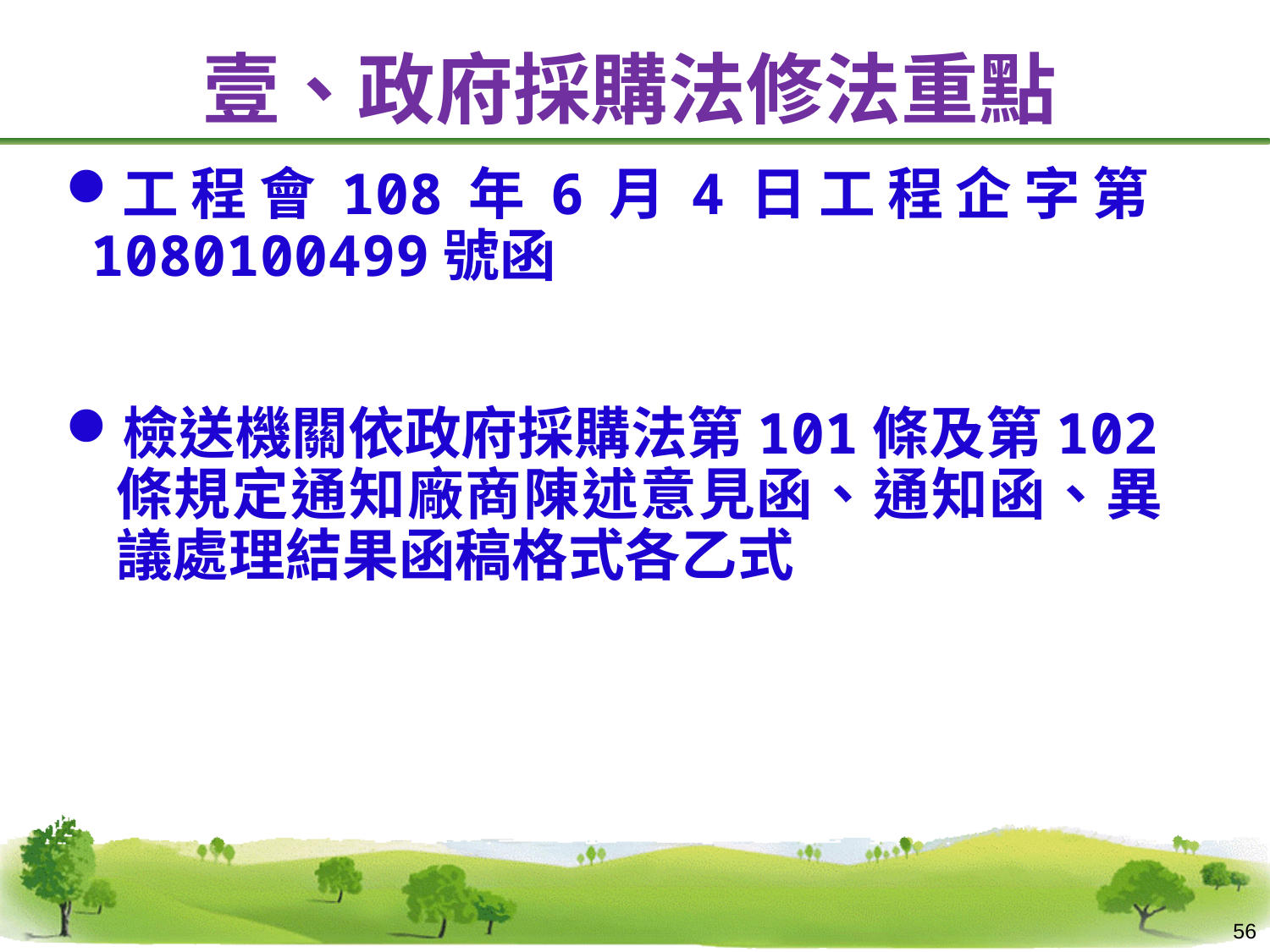

# 壹、政府採購法修法重點
工程會108年6月4日工程企字第1080100499號函

檢送機關依政府採購法第101條及第102條規定通知廠商陳述意見函、通知函、異議處理結果函稿格式各乙式

56